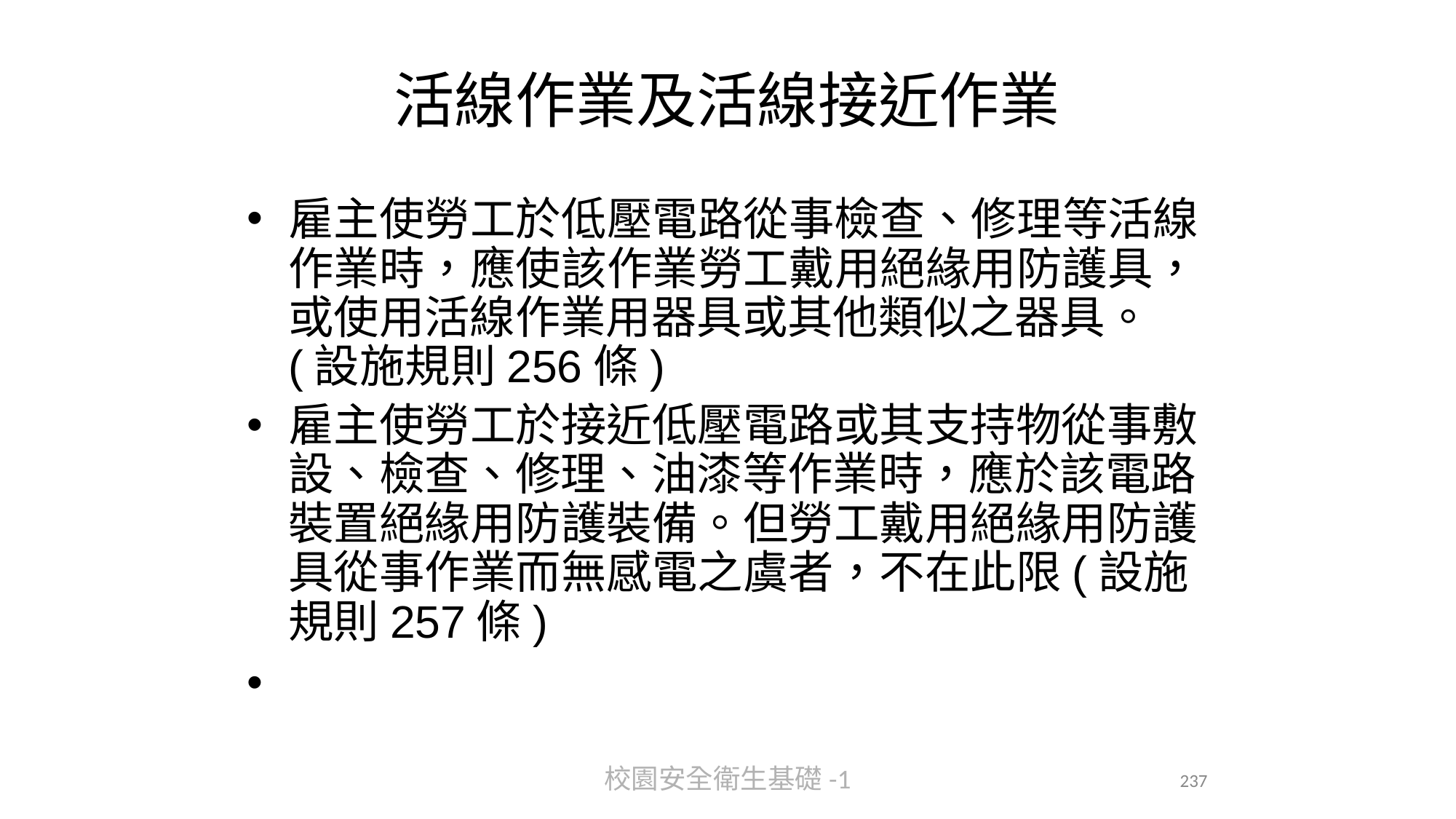

# 活線作業及活線接近作業
雇主使勞工於低壓電路從事檢查、修理等活線 作業時，應使該作業勞工戴用絕緣用防護具， 或使用活線作業用器具或其他類似之器具。
(設施規則256條)
雇主使勞工於接近低壓電路或其支持物從事敷 設、檢查、修理、油漆等作業時，應於該電路 裝置絕緣用防護裝備。但勞工戴用絕緣用防護 具從事作業而無感電之虞者，不在此限(設施 規則257條)
•
校園安全衛生基礎-1
239
237